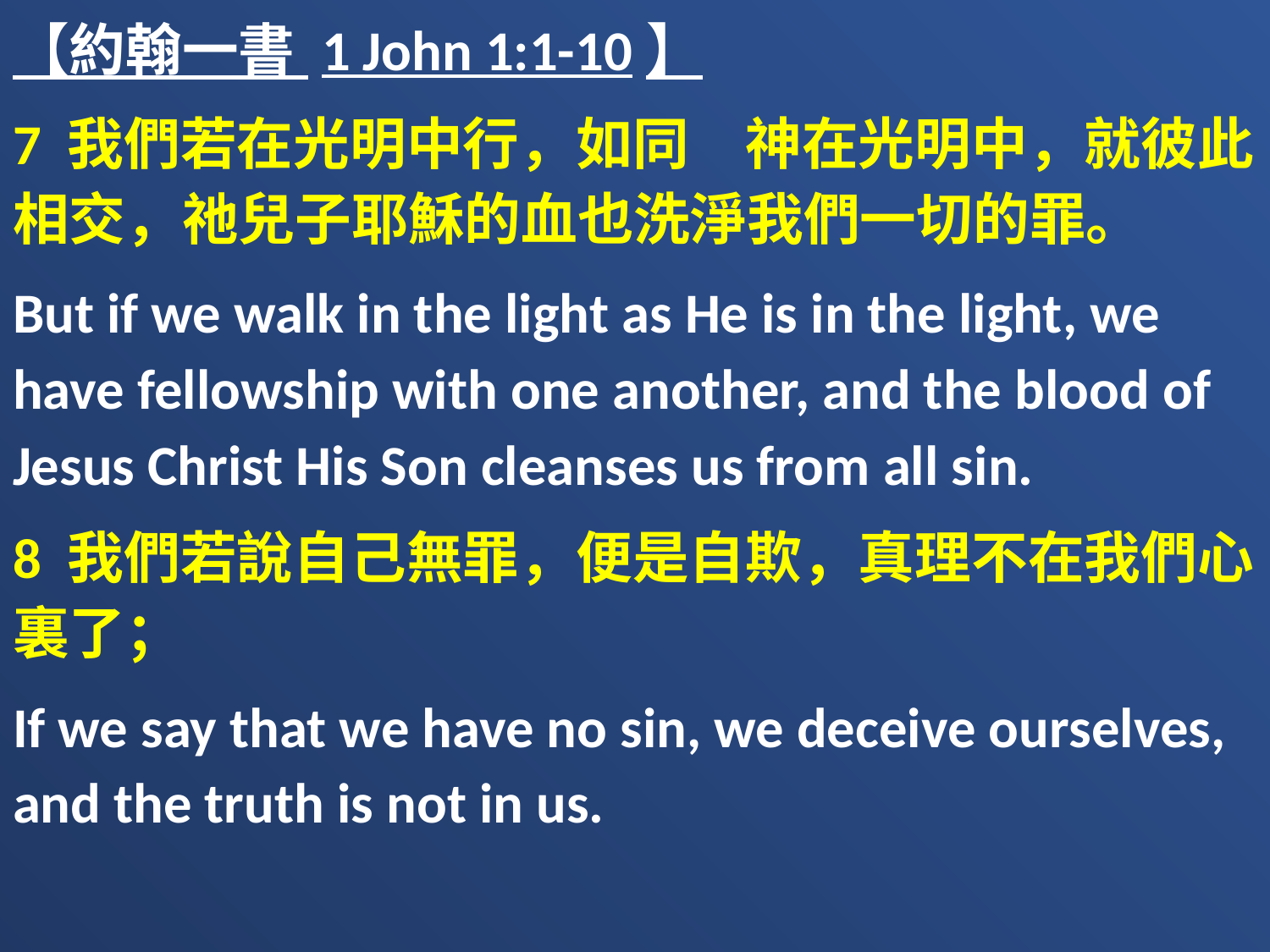

【約翰一書 1 John 1:1-10】
7 我們若在光明中行，如同　神在光明中，就彼此相交，祂兒子耶穌的血也洗淨我們一切的罪。
But if we walk in the light as He is in the light, we have fellowship with one another, and the blood of Jesus Christ His Son cleanses us from all sin.
8 我們若說自己無罪，便是自欺，真理不在我們心裏了；
If we say that we have no sin, we deceive ourselves, and the truth is not in us.